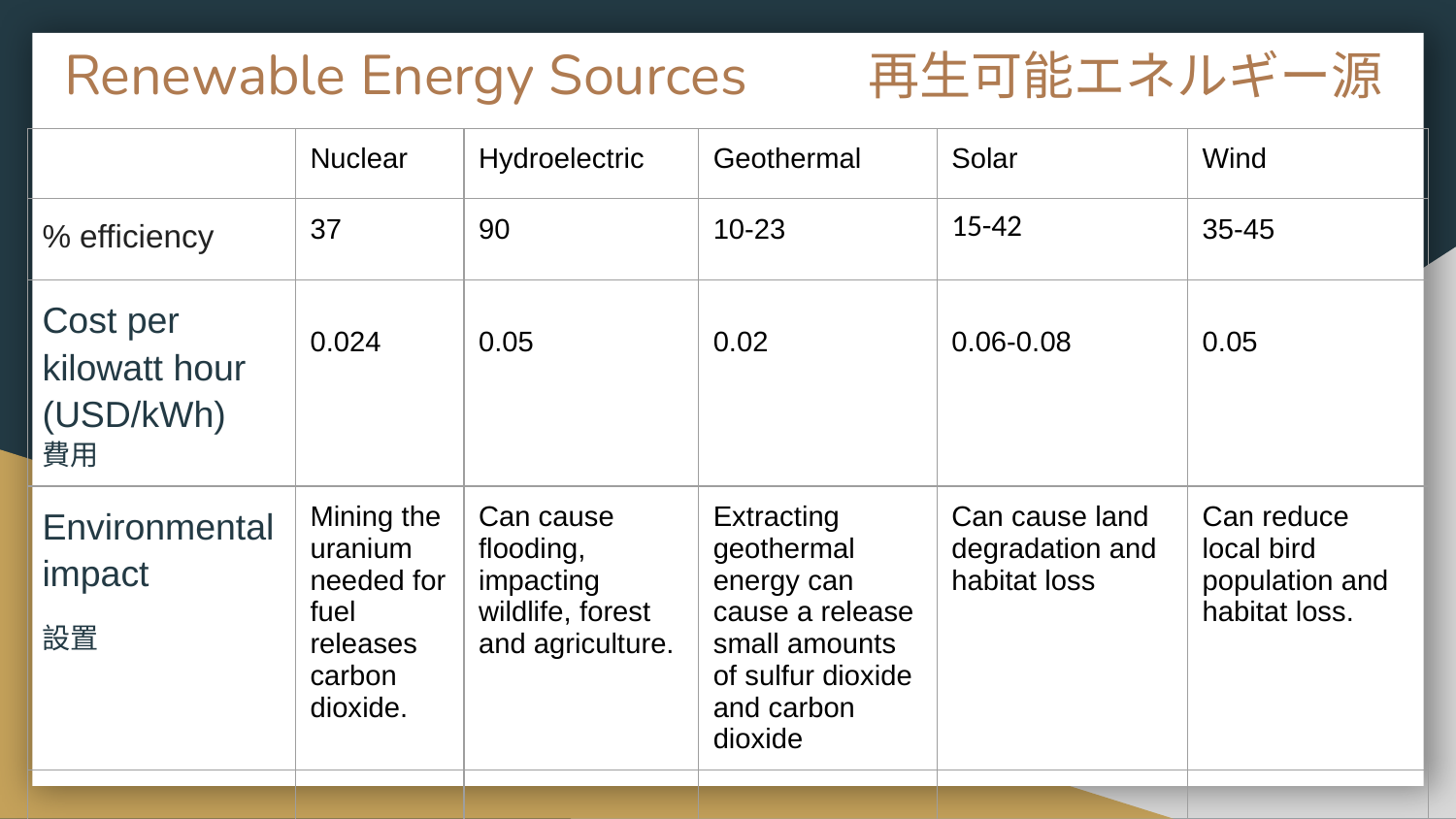

# Renewable Energy Sources		再生可能エネルギー源
|  | Nuclear | Hydroelectric | Geothermal | Solar | Wind |
| --- | --- | --- | --- | --- | --- |
| % efficiency | 37 | 90 | 10-23 | 15-42 | 35-45 |
| Cost per kilowatt hour (USD/kWh) 費用 | 0.024 | 0.05 | 0.02 | 0.06-0.08 | 0.05 |
| Environmental impact 設置 | Mining the uranium needed for fuel releases carbon dioxide. | Can cause flooding, impacting wildlife, forest and agriculture. | Extracting geothermal energy can cause a release small amounts of sulfur dioxide and carbon dioxide | Can cause land degradation and habitat loss | Can reduce local bird population and habitat loss. |
|  |  |  |  |  |  |